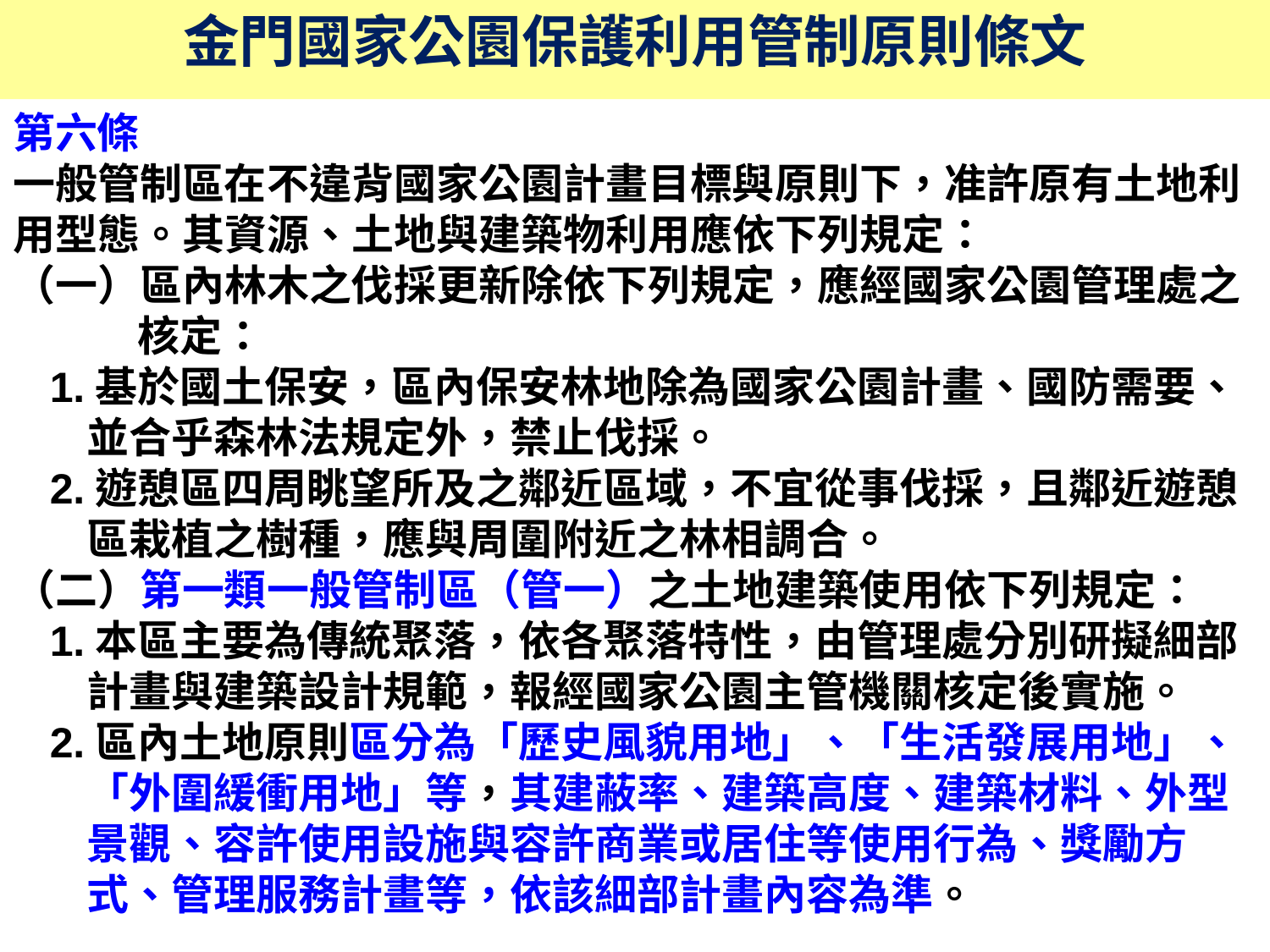

金門國家公園保護利用管制原則條文
第六條
一般管制區在不違背國家公園計畫目標與原則下，准許原有土地利用型態。其資源、土地與建築物利用應依下列規定：
（一）區內林木之伐採更新除依下列規定，應經國家公園管理處之核定：
1.基於國土保安，區內保安林地除為國家公園計畫、國防需要、並合乎森林法規定外，禁止伐採。
2.遊憩區四周眺望所及之鄰近區域，不宜從事伐採，且鄰近遊憩區栽植之樹種，應與周圍附近之林相調合。
（二）第一類一般管制區（管一）之土地建築使用依下列規定：
1.本區主要為傳統聚落，依各聚落特性，由管理處分別研擬細部計畫與建築設計規範，報經國家公園主管機關核定後實施。
2.區內土地原則區分為「歷史風貌用地」、「生活發展用地」、「外圍緩衝用地」等，其建蔽率、建築高度、建築材料、外型景觀、容許使用設施與容許商業或居住等使用行為、獎勵方式、管理服務計畫等，依該細部計畫內容為準。